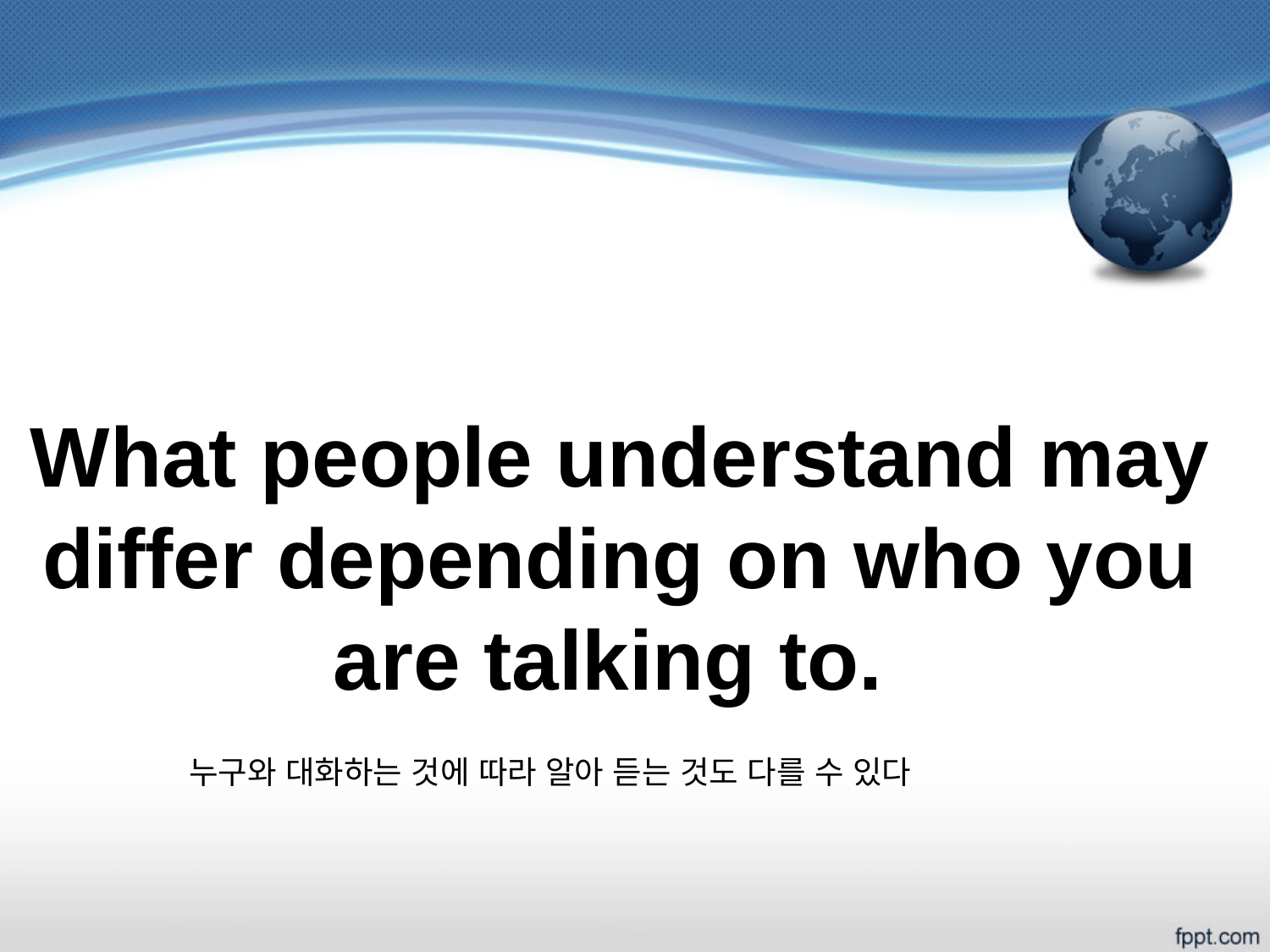

#

What people understand may differ depending on who you are talking to.
누구와 대화하는 것에 따라 알아 듣는 것도 다를 수 있다